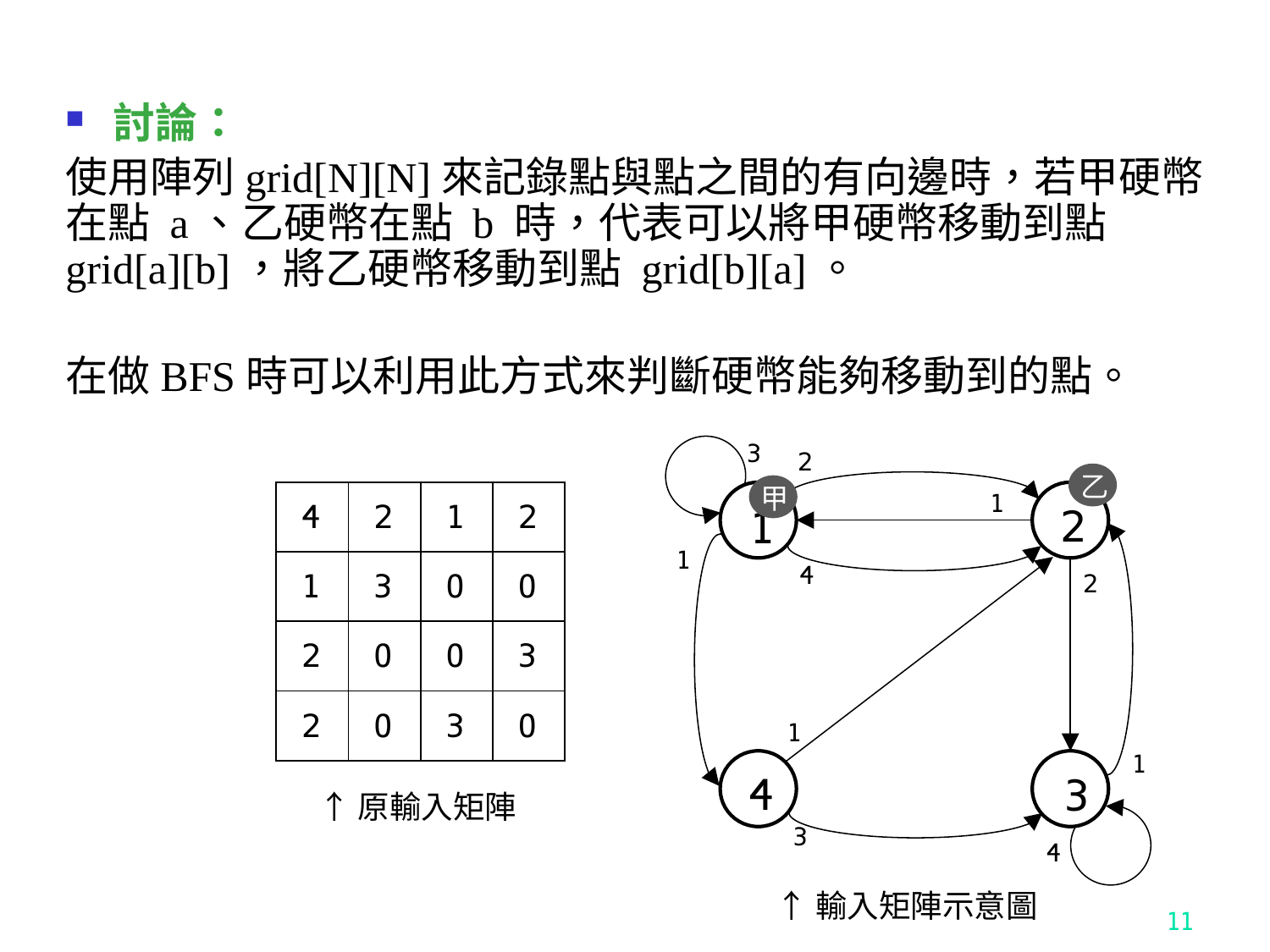

討論：
使用陣列grid[N][N]來記錄點與點之間的有向邊時，若甲硬幣在點 a、乙硬幣在點 b 時，代表可以將甲硬幣移動到點 grid[a][b]，將乙硬幣移動到點 grid[b][a]。

在做BFS時可以利用此方式來判斷硬幣能夠移動到的點。

3

2
1
1
1
2
1

1
4
2

1
1
1
1
4
3

3
4
↑輸入矩陣示意圖
乙

甲

| 4 | 2 | 1 | 2 |
| --- | --- | --- | --- |
| 1 | 3 | 0 | 0 |
| 2 | 0 | 0 | 3 |
| 2 | 0 | 3 | 0 |
↑原輸入矩陣
11